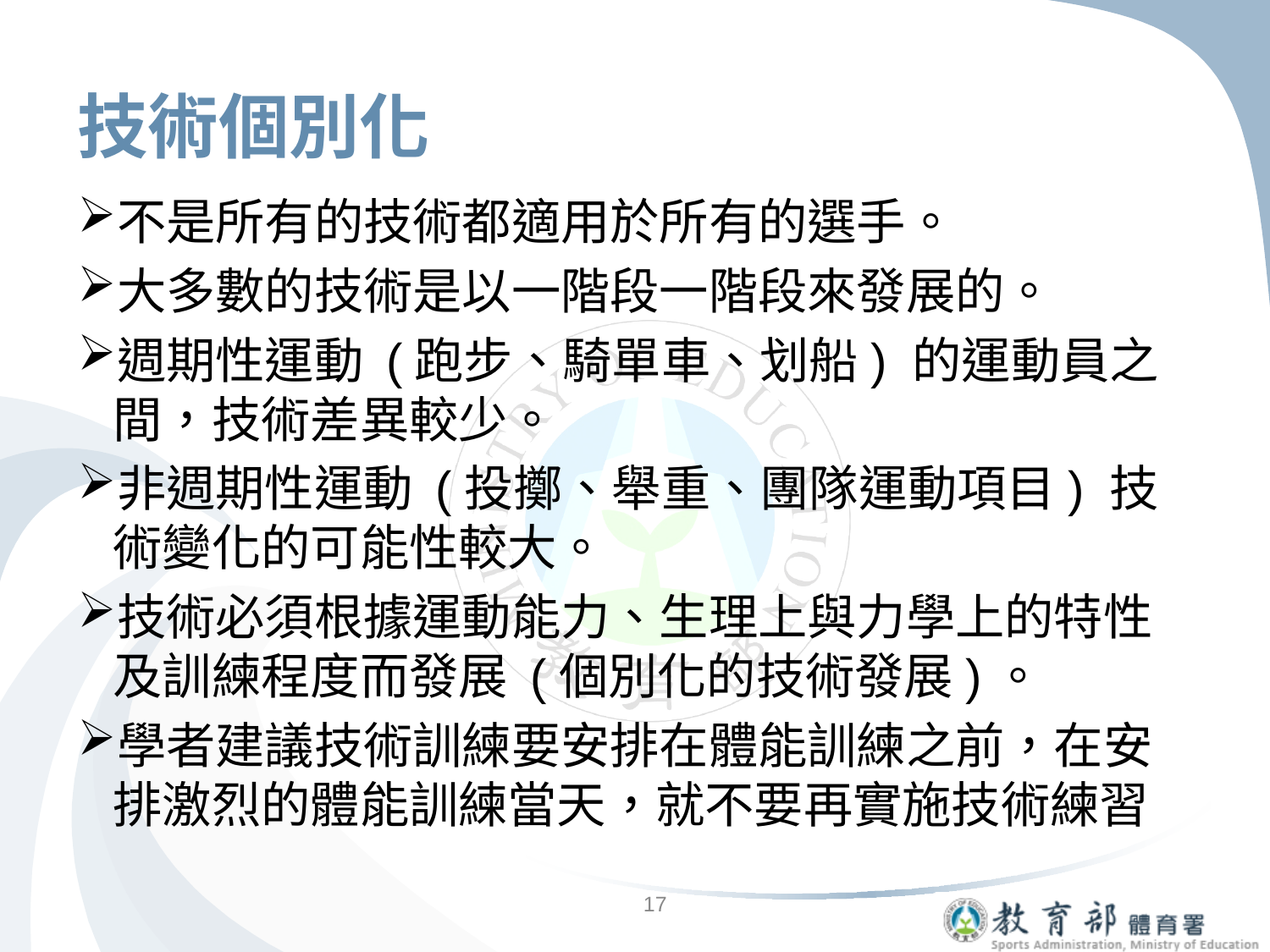

# 技術個別化
不是所有的技術都適用於所有的選手。
大多數的技術是以一階段一階段來發展的。
週期性運動 (跑步、騎單車、划船) 的運動員之間，技術差異較少。
非週期性運動 (投擲、舉重、團隊運動項目) 技術變化的可能性較大。
技術必須根據運動能力、生理上與力學上的特性及訓練程度而發展 (個別化的技術發展)。
學者建議技術訓練要安排在體能訓練之前，在安排激烈的體能訓練當天，就不要再實施技術練習

17